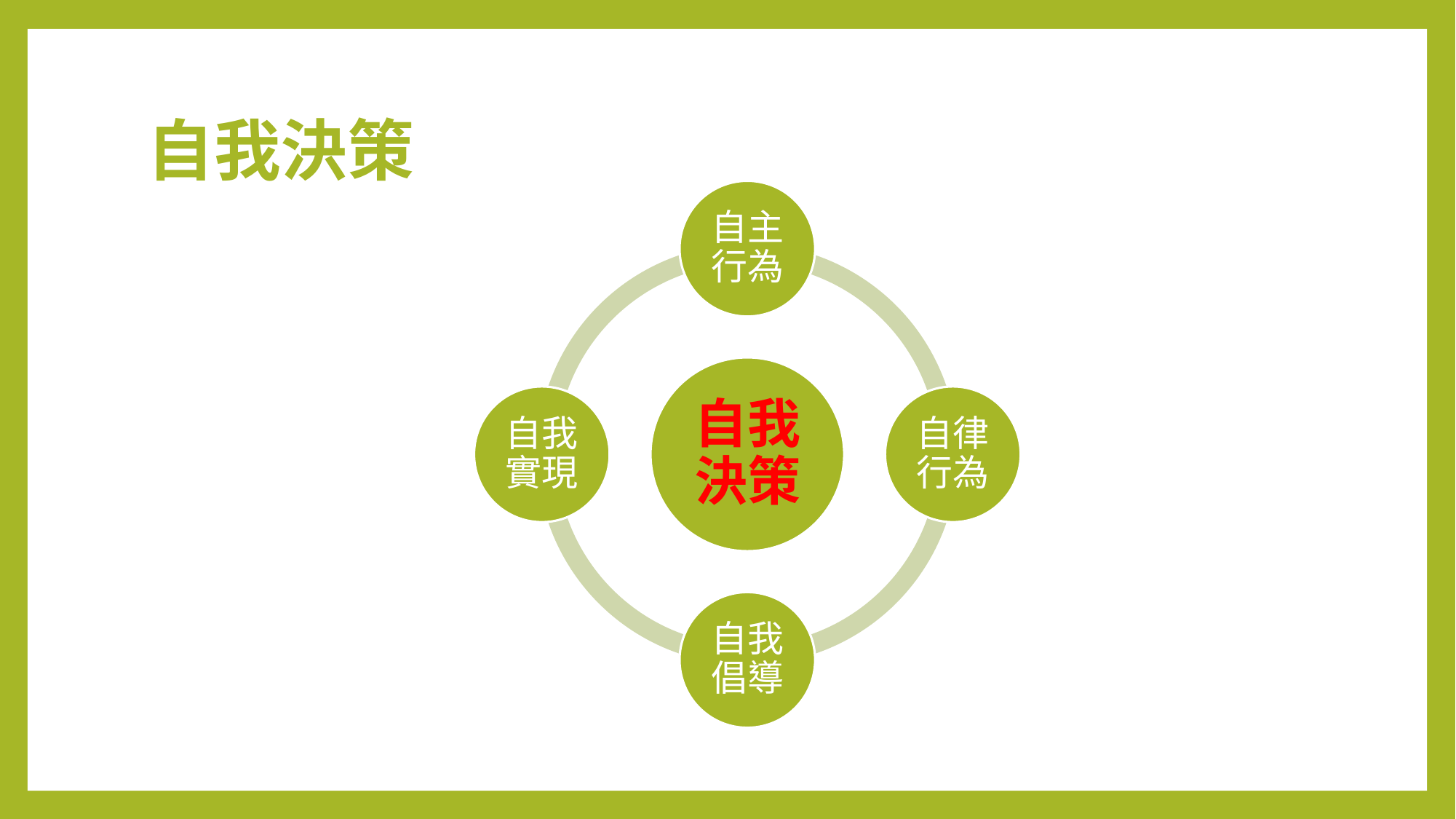

# 自我決策
自我決策
自主行為
自律行為
自我倡導
自我實現